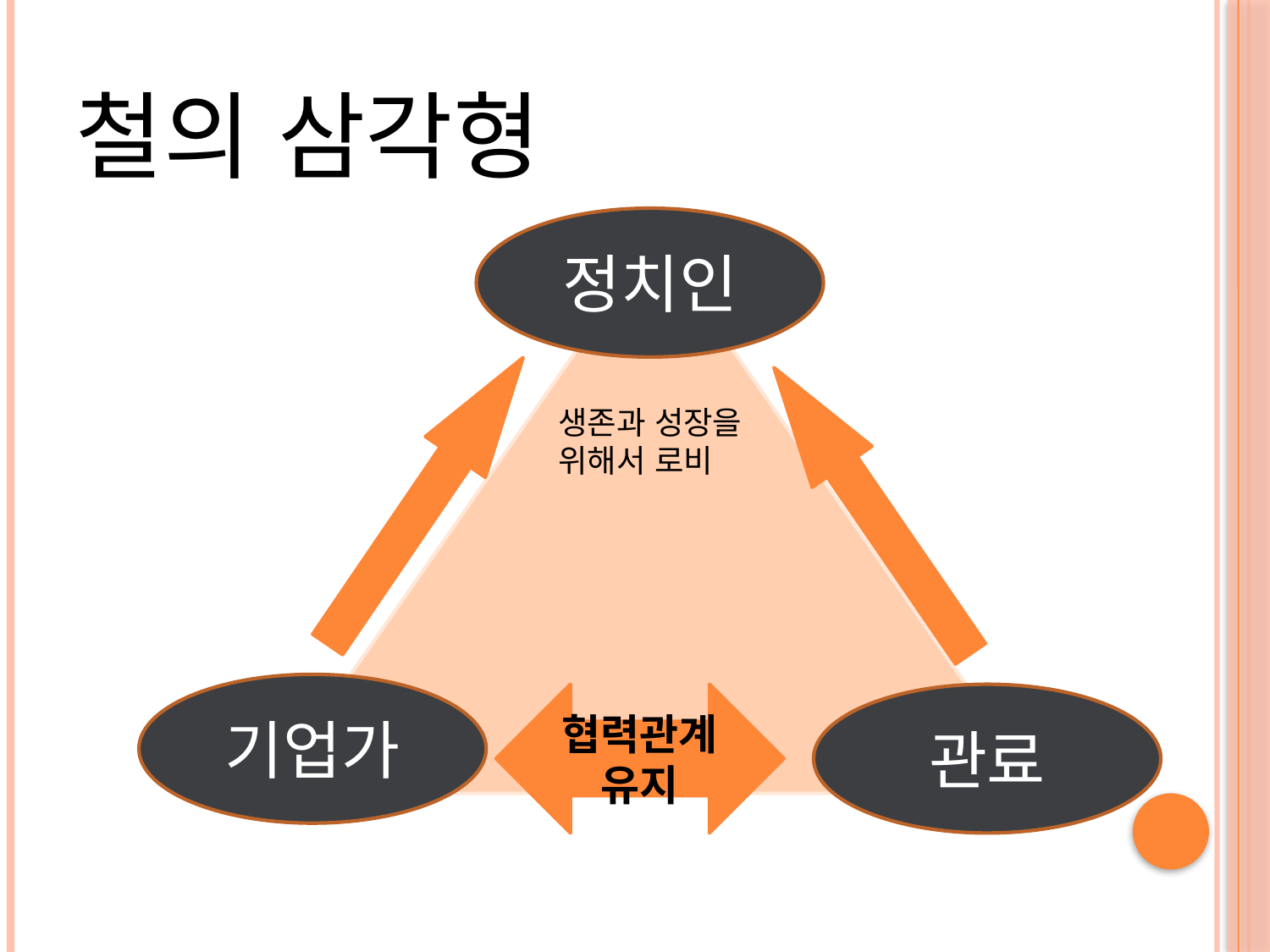

# 철의 삼각형
정치인

생존과 성장을 위해서 로비

기업가
관료
협력관계 유지